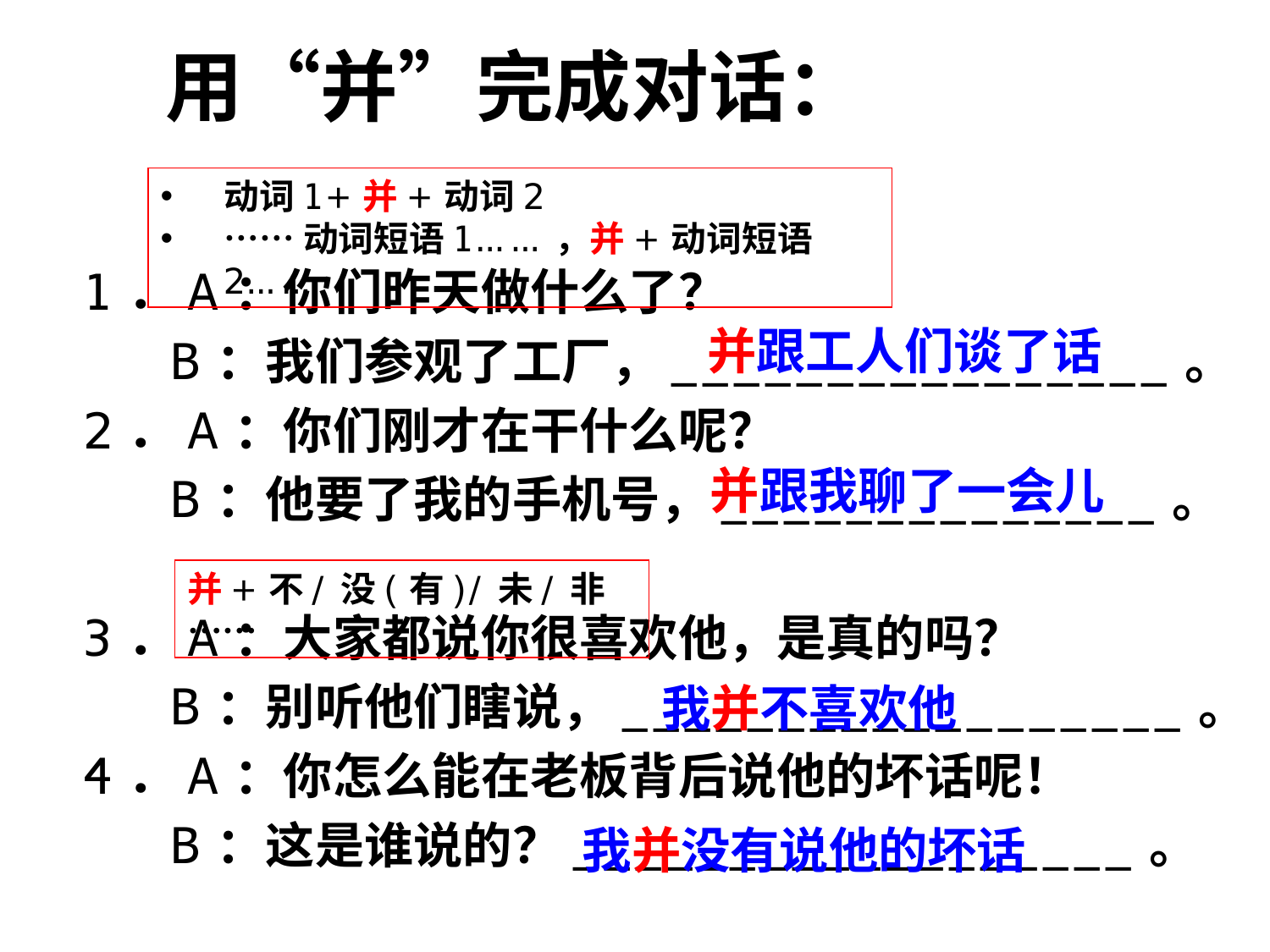

# 用“并”完成对话：
动词1+并+动词2
……动词短语1……，并+动词短语2……
1．A：你们昨天做什么了？
      B：我们参观了工厂，________________。
2．A：你们刚才在干什么呢？
      B：他要了我的手机号，______________。

3．A：大家都说你很喜欢他，是真的吗？
      B：别听他们瞎说，__________________。
4．A：你怎么能在老板背后说他的坏话呢！
      B：这是谁说的？__________________。

并跟工人们谈了话
并跟我聊了一会儿
并+不/没(有)/未/非……
我并不喜欢他
我并没有说他的坏话